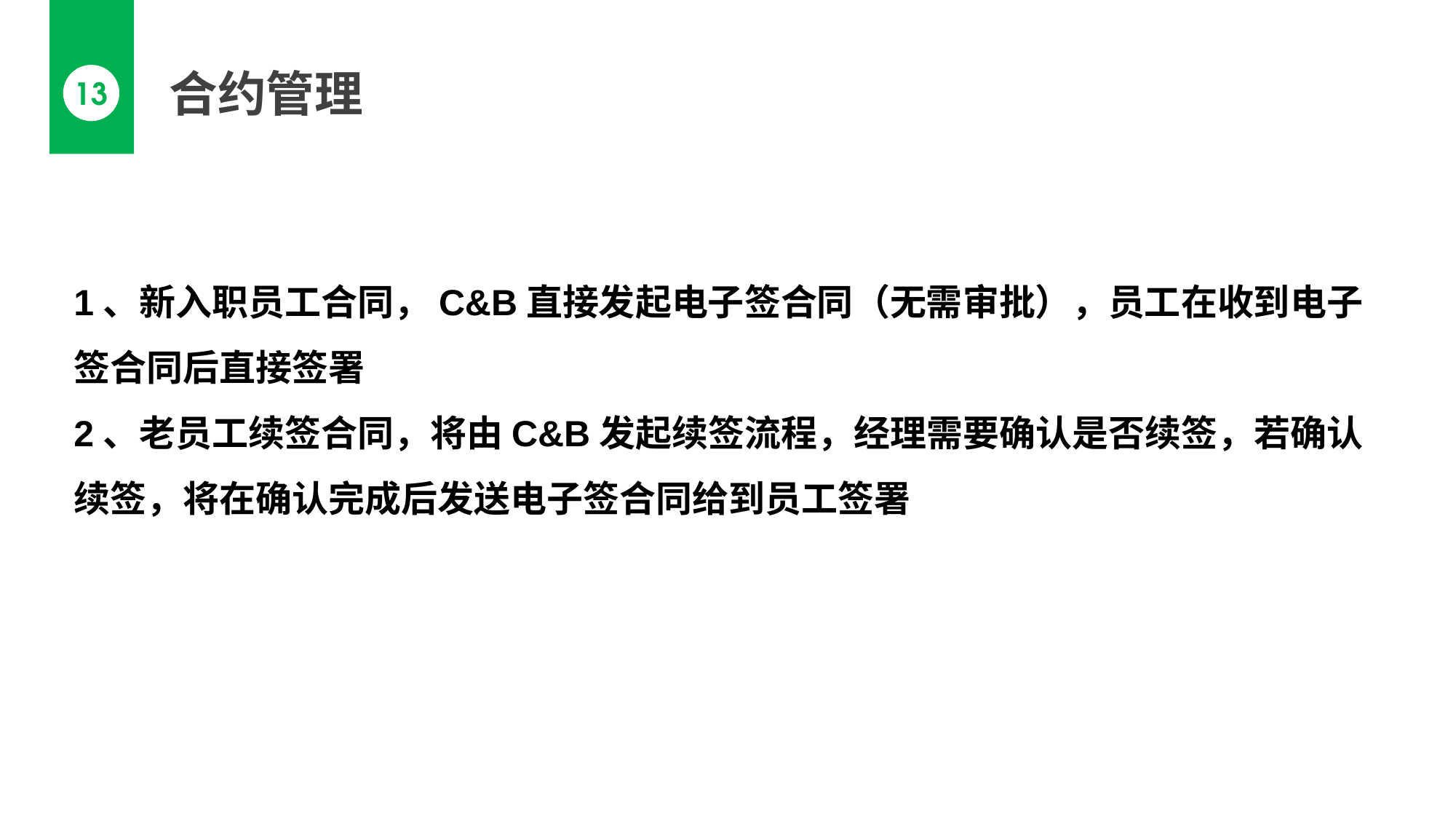

合约管理
13
1、新入职员工合同，C&B直接发起电子签合同（无需审批），员工在收到电子签合同后直接签署
2、老员工续签合同，将由C&B发起续签流程，经理需要确认是否续签，若确认续签，将在确认完成后发送电子签合同给到员工签署